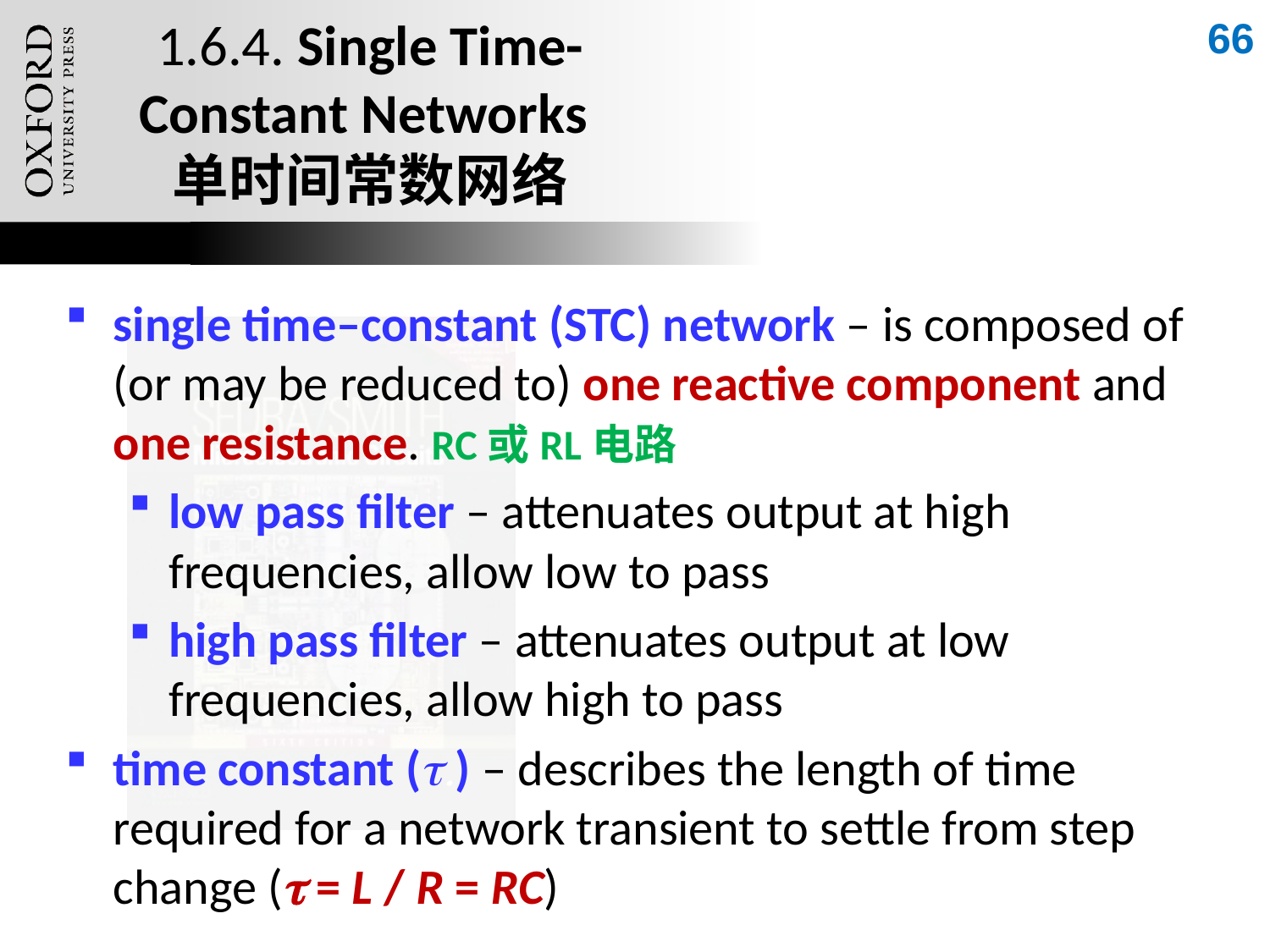

66
# 1.6.4. Single Time-Constant Networks单时间常数网络
single time–constant (STC) network – is composed of (or may be reduced to) one reactive component and one resistance. RC或RL电路
low pass filter – attenuates output at high frequencies, allow low to pass
high pass filter – attenuates output at low frequencies, allow high to pass
time constant (τ.) – describes the length of time required for a network transient to settle from step change (τ = L / R = RC)

Oxford University Publishing
Microelectronic Circuits by Adel S. Sedra and Kenneth C. Smith (0195323033)